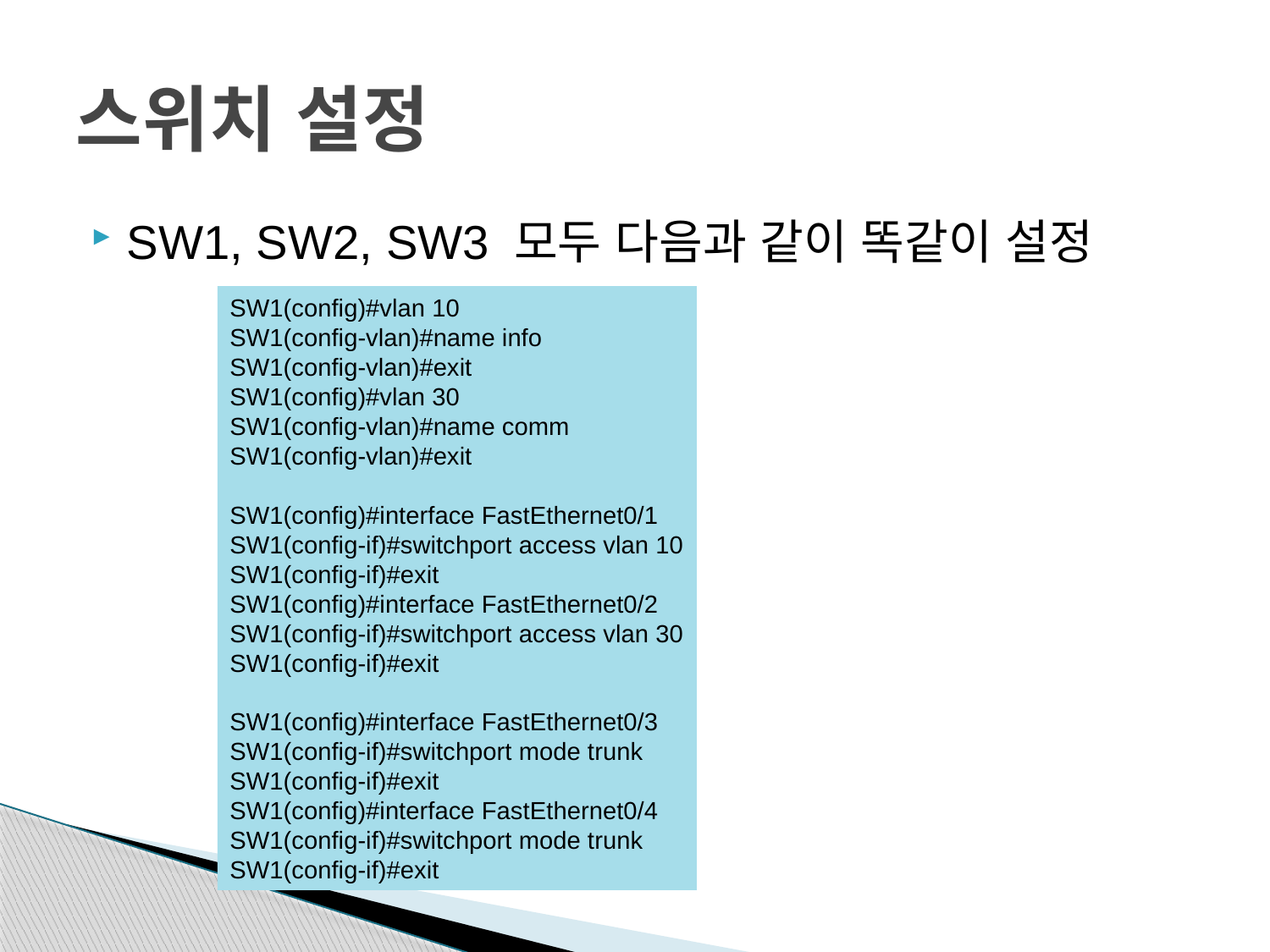

# 스위치 설정
SW1, SW2, SW3 모두 다음과 같이 똑같이 설정
SW1(config)#vlan 10
SW1(config-vlan)#name info
SW1(config-vlan)#exit
SW1(config)#vlan 30
SW1(config-vlan)#name comm
SW1(config-vlan)#exit

SW1(config)#interface FastEthernet0/1
SW1(config-if)#switchport access vlan 10
SW1(config-if)#exit
SW1(config)#interface FastEthernet0/2
SW1(config-if)#switchport access vlan 30
SW1(config-if)#exit

SW1(config)#interface FastEthernet0/3
SW1(config-if)#switchport mode trunk
SW1(config-if)#exit
SW1(config)#interface FastEthernet0/4
SW1(config-if)#switchport mode trunk
SW1(config-if)#exit